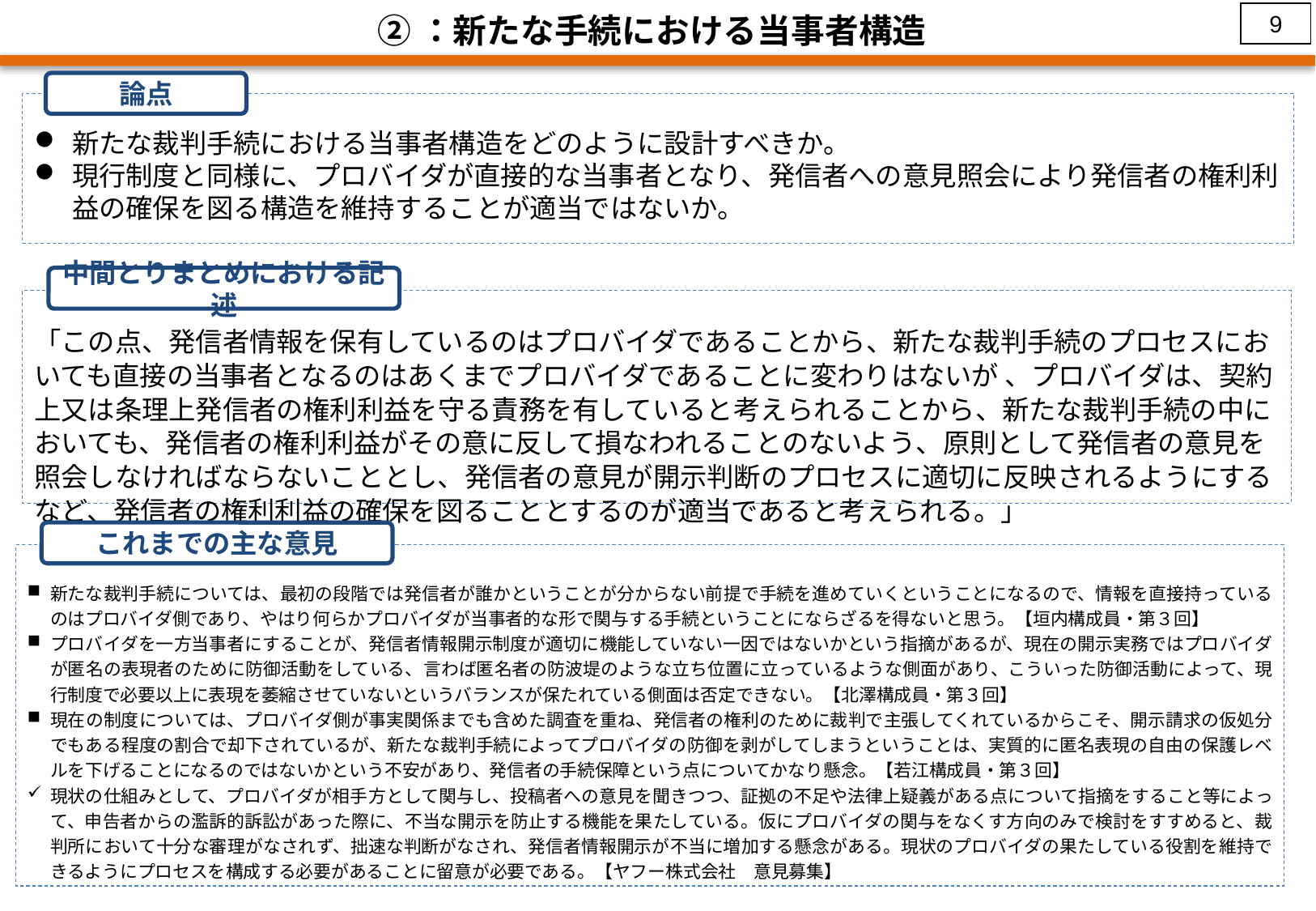

9
②：新たな手続における当事者構造

論点
新たな裁判手続における当事者構造をどのように設計すべきか。
現行制度と同様に、プロバイダが直接的な当事者となり、発信者への意見照会により発信者の権利利益の確保を図る構造を維持することが適当ではないか。

中間とりまとめにおける記述
「この点、発信者情報を保有しているのはプロバイダであることから、新たな裁判手続のプロセスにおいても直接の当事者となるのはあくまでプロバイダであることに変わりはないが 、プロバイダは、契約上又は条理上発信者の権利利益を守る責務を有していると考えられることから、新たな裁判手続の中においても、発信者の権利利益がその意に反して損なわれることのないよう、原則として発信者の意見を照会しなければならないこととし、発信者の意見が開示判断のプロセスに適切に反映されるようにするなど、発信者の権利利益の確保を図ることとするのが適当であると考えられる。」
これまでの主な意見
新たな裁判手続については、最初の段階では発信者が誰かということが分からない前提で手続を進めていくということになるので、情報を直接持っているのはプロバイダ側であり、やはり何らかプロバイダが当事者的な形で関与する手続ということにならざるを得ないと思う。【垣内構成員・第３回】
プロバイダを一方当事者にすることが、発信者情報開示制度が適切に機能していない一因ではないかという指摘があるが、現在の開示実務ではプロバイダが匿名の表現者のために防御活動をしている、言わば匿名者の防波堤のような立ち位置に立っているような側面があり、こういった防御活動によって、現行制度で必要以上に表現を萎縮させていないというバランスが保たれている側面は否定できない。【北澤構成員・第３回】
現在の制度については、プロバイダ側が事実関係までも含めた調査を重ね、発信者の権利のために裁判で主張してくれているからこそ、開示請求の仮処分でもある程度の割合で却下されているが、新たな裁判手続によってプロバイダの防御を剥がしてしまうということは、実質的に匿名表現の自由の保護レベルを下げることになるのではないかという不安があり、発信者の手続保障という点についてかなり懸念。【若江構成員・第３回】
現状の仕組みとして、プロバイダが相手方として関与し、投稿者への意見を聞きつつ、証拠の不足や法律上疑義がある点について指摘をすること等によって、申告者からの濫訴的訴訟があった際に、不当な開示を防止する機能を果たしている。仮にプロバイダの関与をなくす方向のみで検討をすすめると、裁判所において十分な審理がなされず、拙速な判断がなされ、発信者情報開示が不当に増加する懸念がある。現状のプロバイダの果たしている役割を維持できるようにプロセスを構成する必要があることに留意が必要である。【ヤフー株式会社　意見募集】